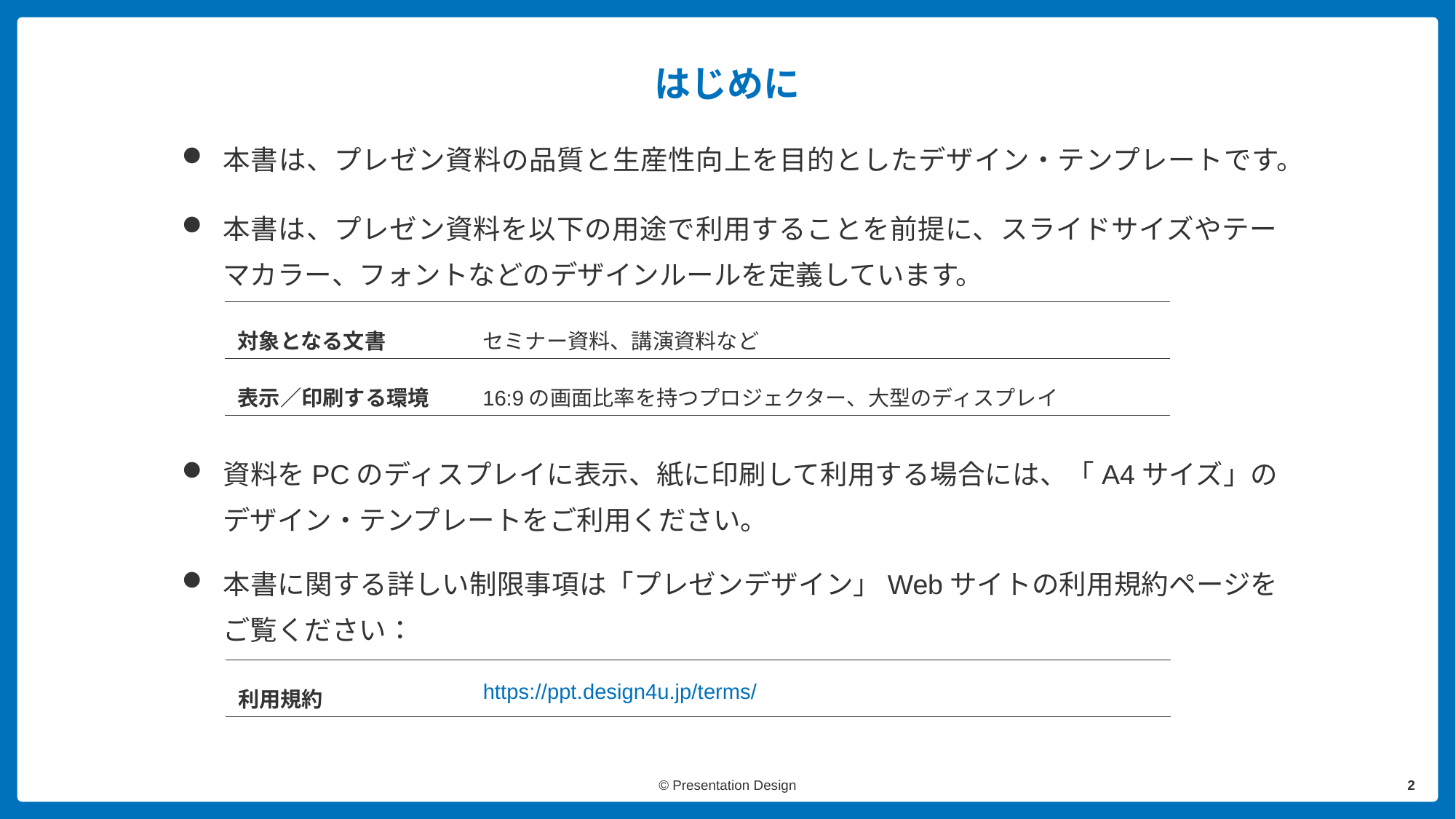

# はじめに
本書は、プレゼン資料の品質と生産性向上を目的としたデザイン・テンプレートです。
本書は、プレゼン資料を以下の用途で利用することを前提に、スライドサイズやテーマカラー、フォントなどのデザインルールを定義しています。
| 対象となる文書 | セミナー資料、講演資料など |
| --- | --- |
| 表示／印刷する環境 | 16:9の画面比率を持つプロジェクター、大型のディスプレイ |
資料をPCのディスプレイに表示、紙に印刷して利用する場合には、「A4サイズ」のデザイン・テンプレートをご利用ください。
本書に関する詳しい制限事項は「プレゼンデザイン」Webサイトの利用規約ページをご覧ください：
| 利用規約 | https://ppt.design4u.jp/terms/ |
| --- | --- |
© Presentation Design
2